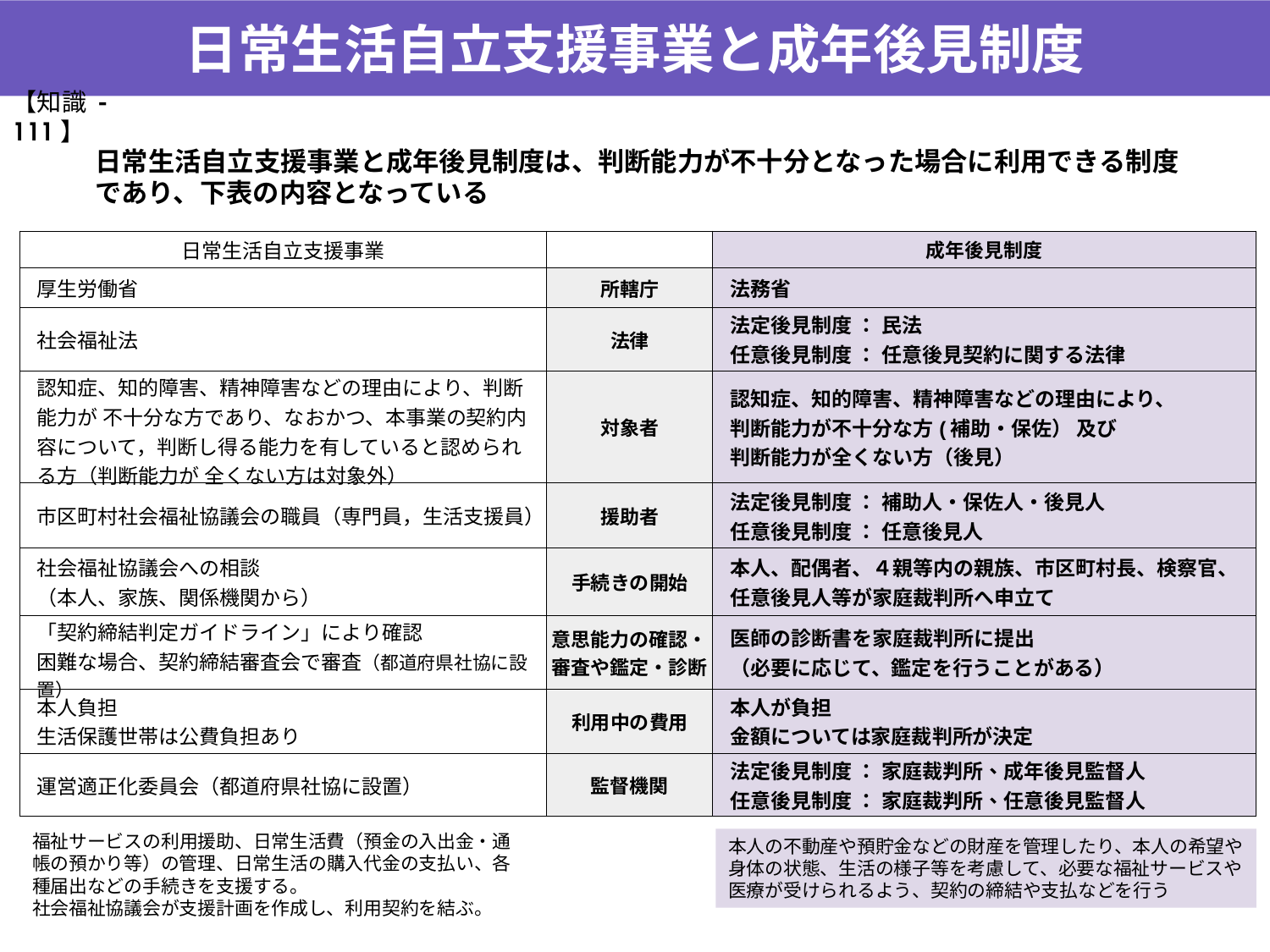

日常生活自立支援事業と成年後見制度
【知識 -111】
日常生活自立支援事業と成年後見制度は、判断能力が不十分となった場合に利用できる制度であり、下表の内容となっている
| 日常生活自立支援事業 |  | 成年後見制度 |
| --- | --- | --- |
| 厚生労働省 | 所轄庁 | 法務省 |
| 社会福祉法 | 法律 | 法定後見制度 ： 民法 任意後見制度 ： 任意後見契約に関する法律 |
| 認知症、知的障害、精神障害などの理由により、判断能力が 不十分な方であり、なおかつ、本事業の契約内容について，判断し得る能力を有していると認められる方（判断能力が 全くない方は対象外） | 対象者 | 認知症、知的障害、精神障害などの理由により、 判断能力が不十分な方(補助・保佐） 及び 判断能力が全くない方（後見） |
| 市区町村社会福祉協議会の職員（専門員，生活支援員） | 援助者 | 法定後見制度 ： 補助人・保佐人・後見人 任意後見制度 ： 任意後見人 |
| 社会福祉協議会への相談 （本人、家族、関係機関から） | 手続きの開始 | 本人、配偶者、４親等内の親族、市区町村長、検察官、 任意後見人等が家庭裁判所へ申立て |
| 「契約締結判定ガイドライン」により確認 困難な場合、契約締結審査会で審査（都道府県社協に設置） | 意思能力の確認・ 審査や鑑定・診断 | 医師の診断書を家庭裁判所に提出 （必要に応じて、鑑定を行うことがある） |
| 本人負担 生活保護世帯は公費負担あり | 利用中の費用 | 本人が負担 金額については家庭裁判所が決定 |
| 運営適正化委員会（都道府県社協に設置） | 監督機関 | 法定後見制度 ： 家庭裁判所、成年後見監督人 任意後見制度 ： 家庭裁判所、任意後見監督人 |
福祉サービスの利用援助、日常生活費（預金の入出金・通帳の預かり等）の管理、日常生活の購入代金の支払い、各種届出などの手続きを支援する。
社会福祉協議会が支援計画を作成し、利用契約を結ぶ。
本人の不動産や預貯金などの財産を管理したり、本人の希望や身体の状態、生活の様子等を考慮して、必要な福祉サービスや医療が受けられるよう、契約の締結や支払などを行う